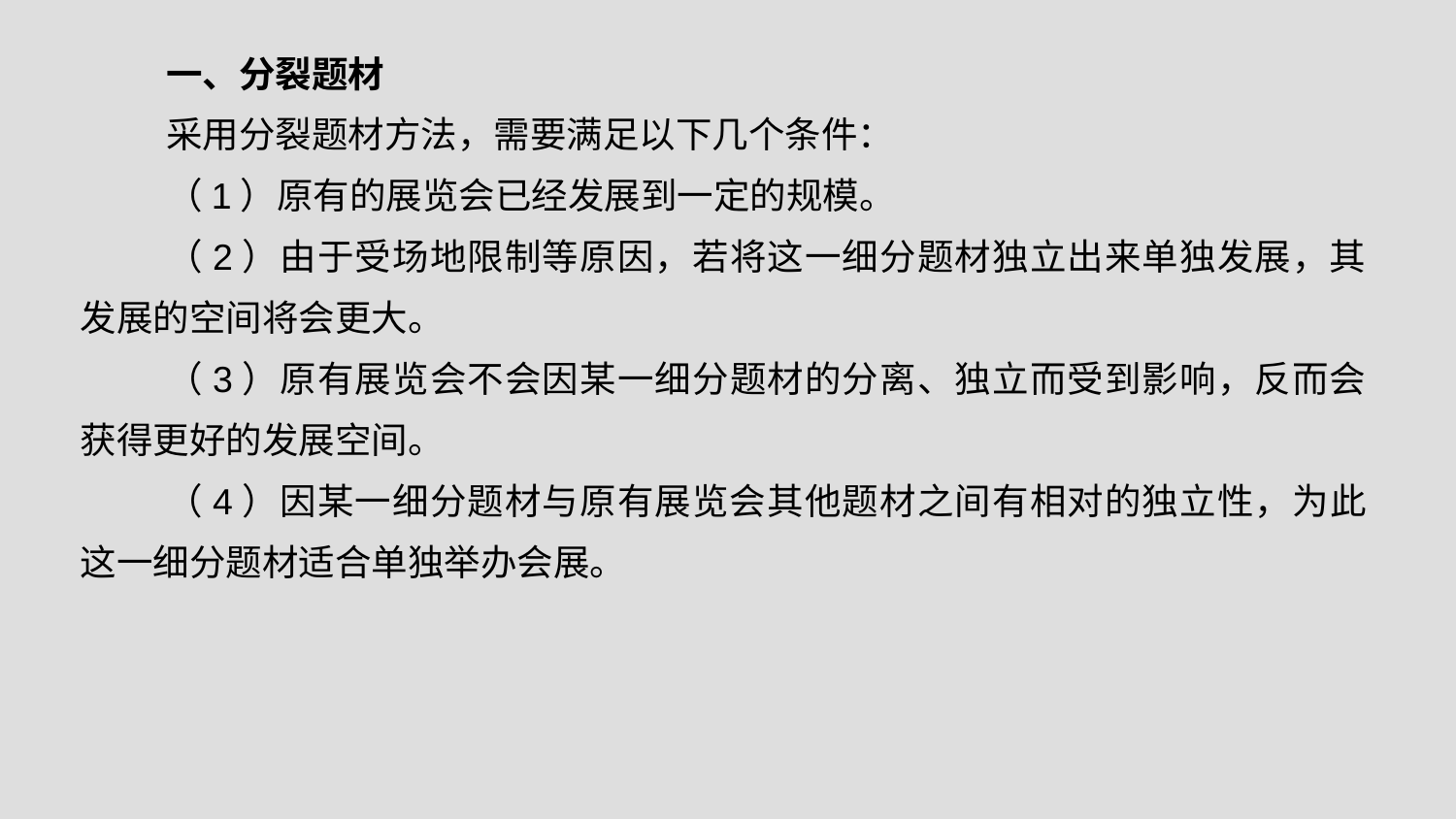

一、分裂题材
采用分裂题材方法，需要满足以下几个条件：
（1）原有的展览会已经发展到一定的规模。
（2）由于受场地限制等原因，若将这一细分题材独立出来单独发展，其发展的空间将会更大。
（3）原有展览会不会因某一细分题材的分离、独立而受到影响，反而会获得更好的发展空间。
（4）因某一细分题材与原有展览会其他题材之间有相对的独立性，为此这一细分题材适合单独举办会展。